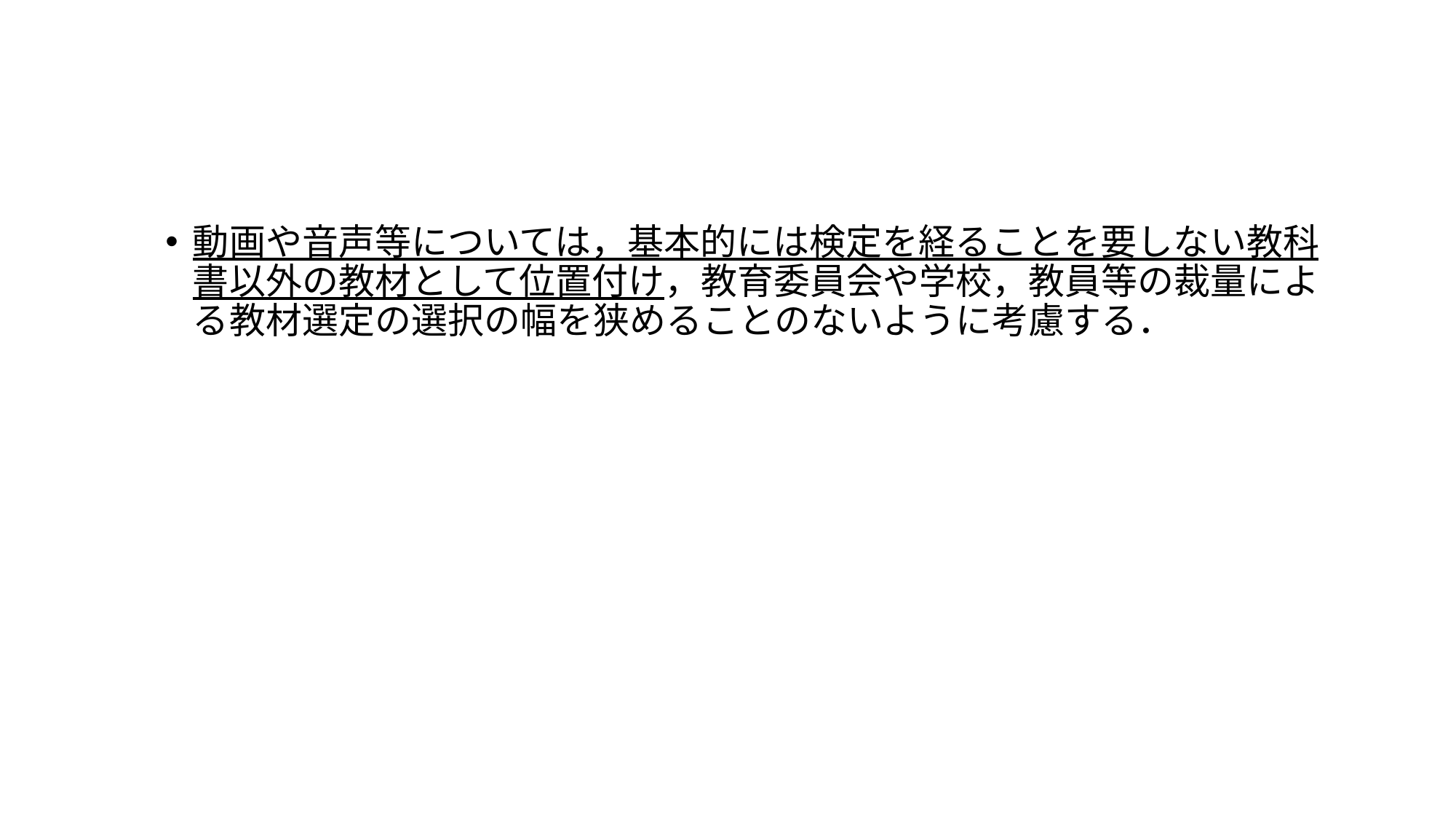

#
動画や音声等については，基本的には検定を経ることを要しない教科書以外の教材として位置付け，教育委員会や学校，教員等の裁量による教材選定の選択の幅を狭めることのないように考慮する．